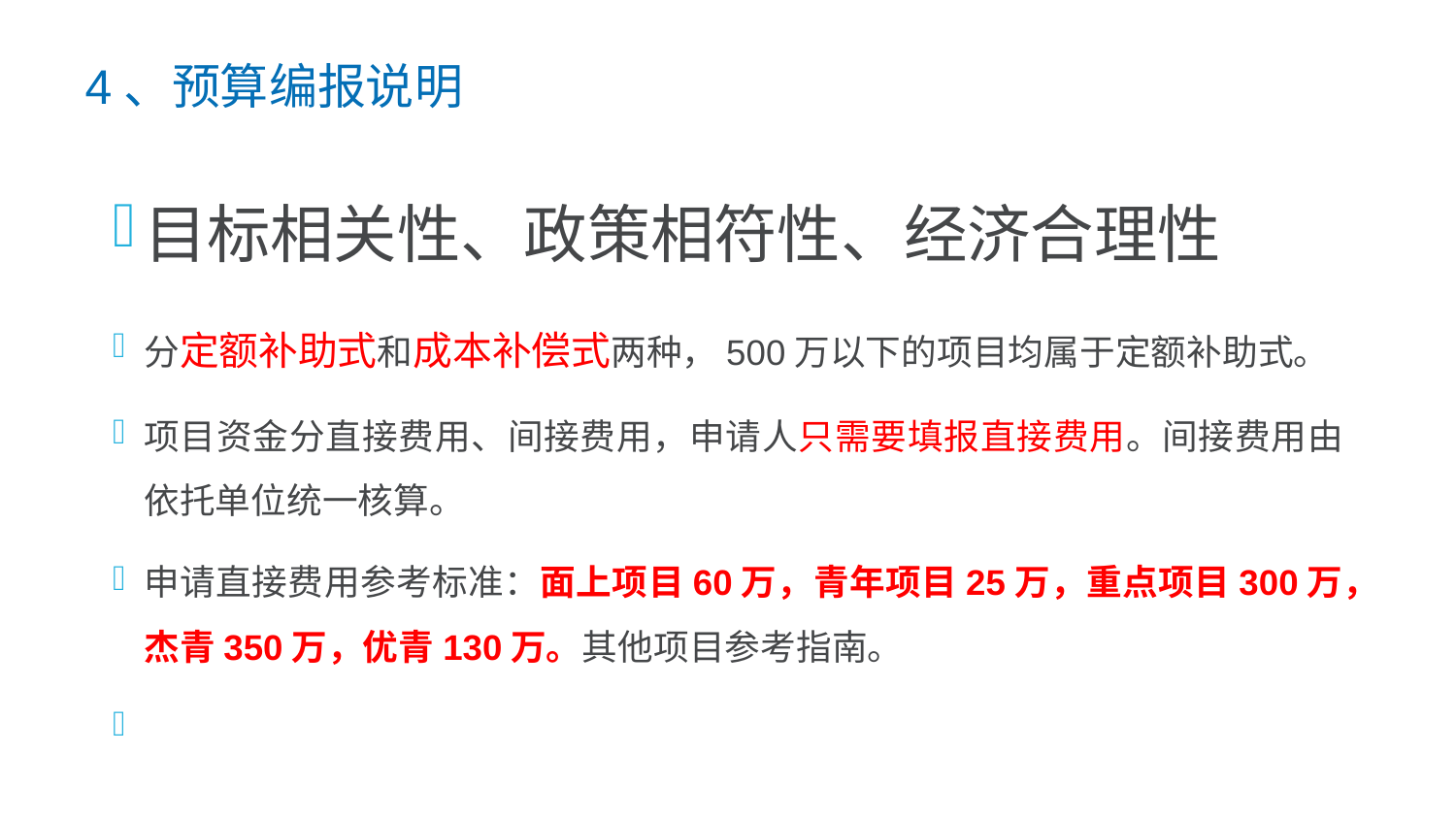

4、预算编报说明
目标相关性、政策相符性、经济合理性
分定额补助式和成本补偿式两种，500万以下的项目均属于定额补助式。
项目资金分直接费用、间接费用，申请人只需要填报直接费用。间接费用由依托单位统一核算。
申请直接费用参考标准：面上项目60万，青年项目25万，重点项目300万，杰青350万，优青130万。其他项目参考指南。